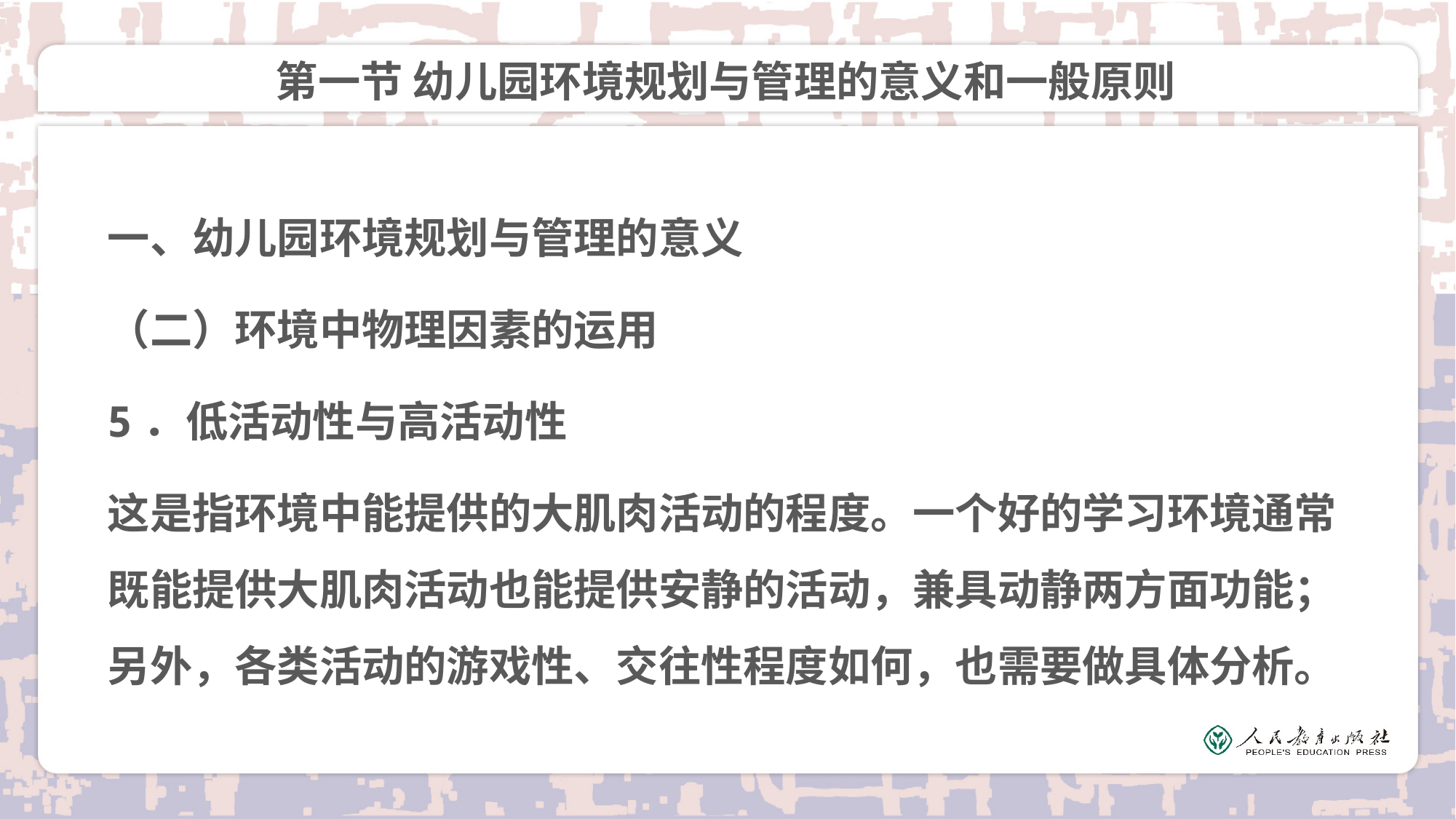

# 第一节 幼儿园环境规划与管理的意义和一般原则
一、幼儿园环境规划与管理的意义
（二）环境中物理因素的运用
5．低活动性与高活动性
这是指环境中能提供的大肌肉活动的程度。一个好的学习环境通常既能提供大肌肉活动也能提供安静的活动，兼具动静两方面功能；另外，各类活动的游戏性、交往性程度如何，也需要做具体分析。